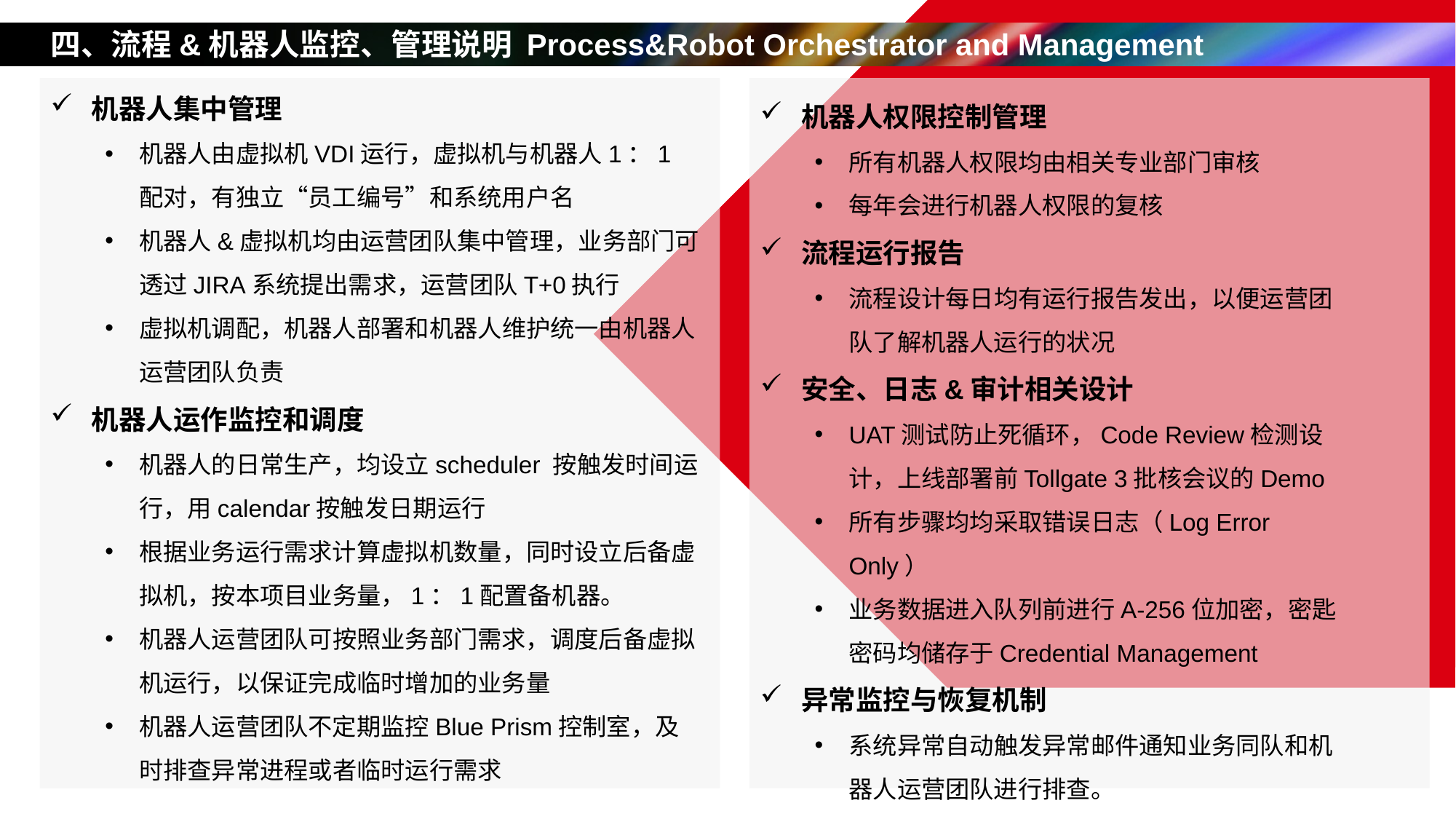

四、流程&机器人监控、管理说明 Process&Robot Orchestrator and Management
机器人集中管理
机器人由虚拟机VDI运行，虚拟机与机器人1：1配对，有独立“员工编号”和系统用户名
机器人&虚拟机均由运营团队集中管理，业务部门可透过JIRA系统提出需求，运营团队T+0执行
虚拟机调配，机器人部署和机器人维护统一由机器人运营团队负责
机器人运作监控和调度
机器人的日常生产，均设立scheduler 按触发时间运行，用calendar按触发日期运行
根据业务运行需求计算虚拟机数量，同时设立后备虚拟机，按本项目业务量，1：1配置备机器。
机器人运营团队可按照业务部门需求，调度后备虚拟机运行，以保证完成临时增加的业务量
机器人运营团队不定期监控Blue Prism控制室，及时排查异常进程或者临时运行需求

机器人权限控制管理
所有机器人权限均由相关专业部门审核
每年会进行机器人权限的复核
流程运行报告
流程设计每日均有运行报告发出，以便运营团队了解机器人运行的状况
安全、日志&审计相关设计
UAT测试防止死循环，Code Review检测设计，上线部署前Tollgate 3批核会议的Demo
所有步骤均均采取错误日志（Log Error Only）
业务数据进入队列前进行A-256位加密，密匙密码均储存于Credential Management
异常监控与恢复机制
系统异常自动触发异常邮件通知业务同队和机器人运营团队进行排查。